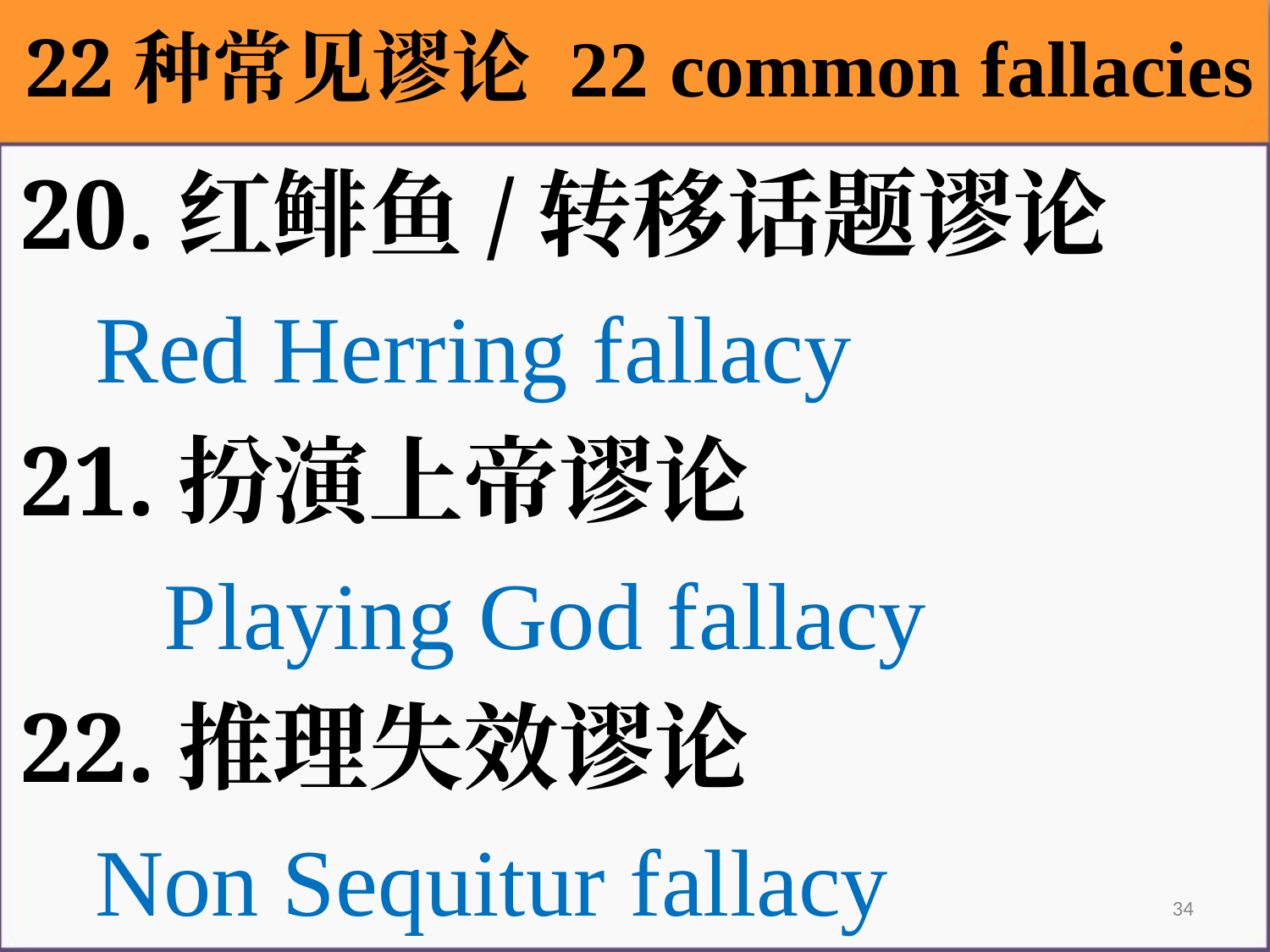

22种常见谬论 22 common fallacies
20.红鲱鱼/转移话题谬论
   Red Herring fallacy
21.扮演上帝谬论
      Playing God fallacy
22.推理失效谬论
   Non Sequitur fallacy

34